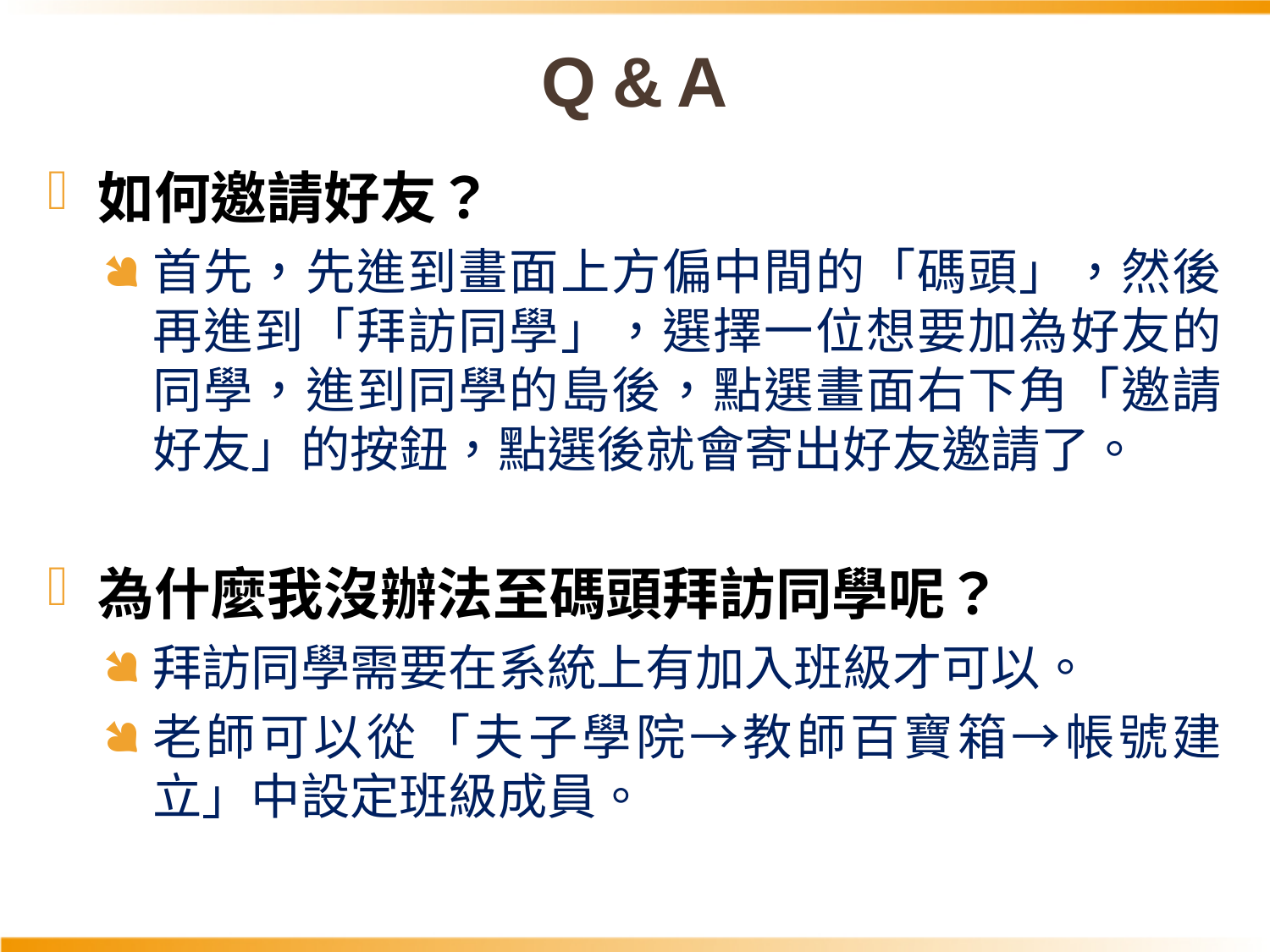

# Q & A
如何邀請好友？
首先，先進到畫面上方偏中間的「碼頭」，然後再進到「拜訪同學」，選擇一位想要加為好友的同學，進到同學的島後，點選畫面右下角「邀請好友」的按鈕，點選後就會寄出好友邀請了。

為什麼我沒辦法至碼頭拜訪同學呢？
拜訪同學需要在系統上有加入班級才可以。
老師可以從「夫子學院→教師百寶箱→帳號建立」中設定班級成員。